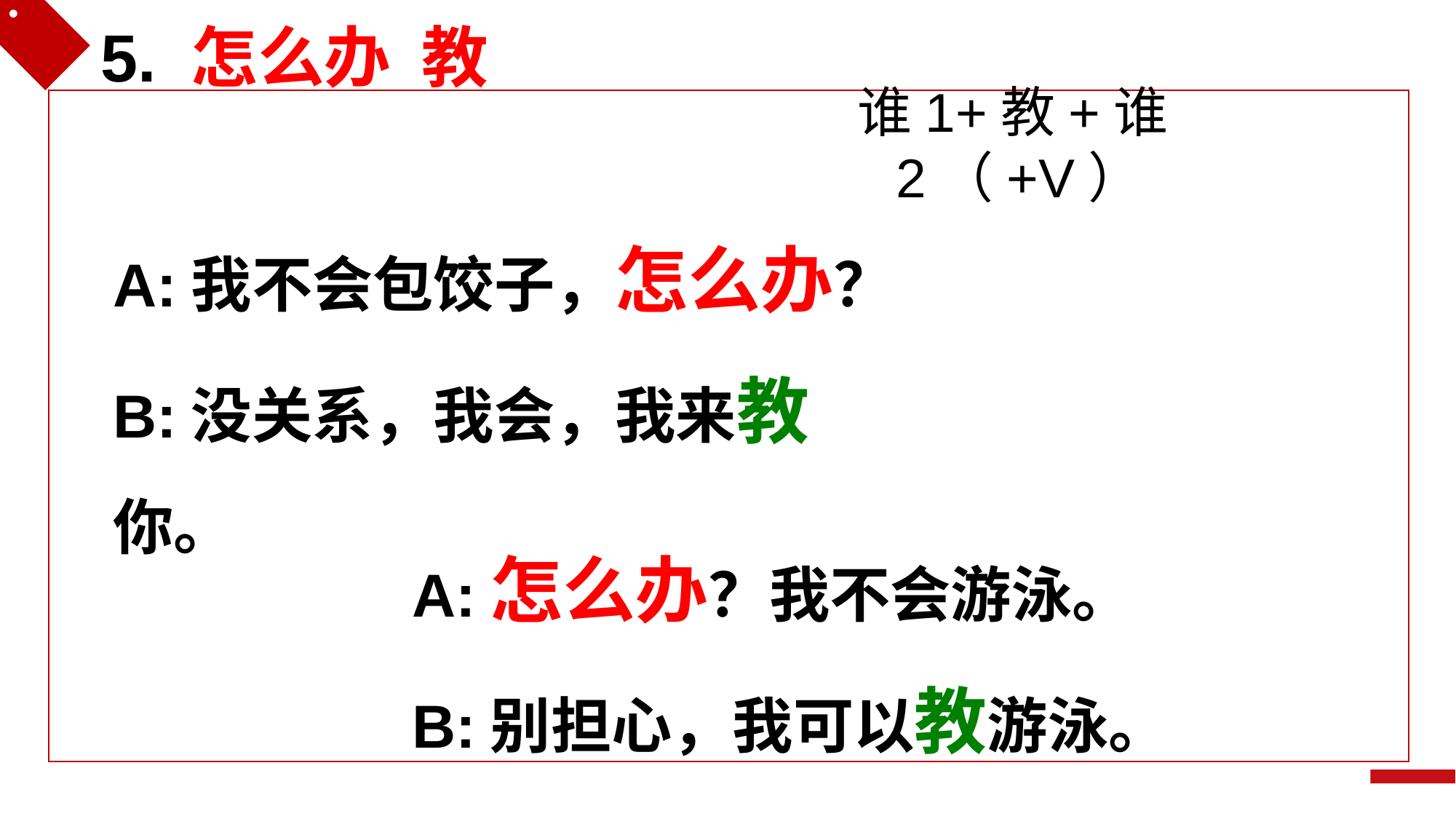

5. 怎么办  教

谁1+教+谁2（+V）
A:我不会包饺子，怎么办？
B:没关系，我会，我来教你。
A:怎么办？我不会游泳。
B:别担心，我可以教游泳。